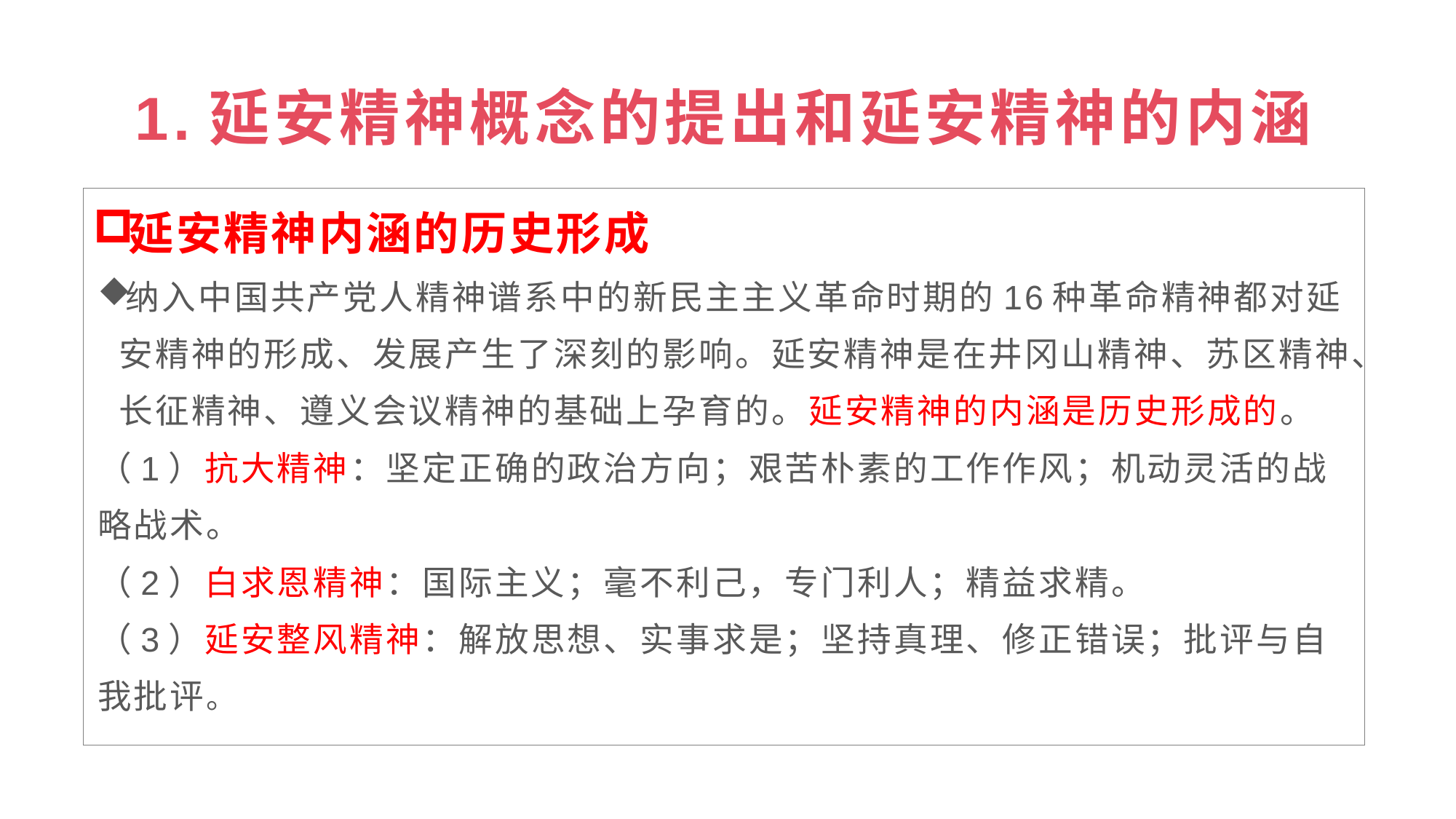

# 1.延安精神概念的提出和延安精神的内涵
延安精神内涵的历史形成
纳入中国共产党人精神谱系中的新民主主义革命时期的16种革命精神都对延安精神的形成、发展产生了深刻的影响。延安精神是在井冈山精神、苏区精神、长征精神、遵义会议精神的基础上孕育的。延安精神的内涵是历史形成的。
（1）抗大精神：坚定正确的政治方向；艰苦朴素的工作作风；机动灵活的战略战术。
（2）白求恩精神：国际主义；毫不利己，专门利人；精益求精。
（3）延安整风精神：解放思想、实事求是；坚持真理、修正错误；批评与自我批评。